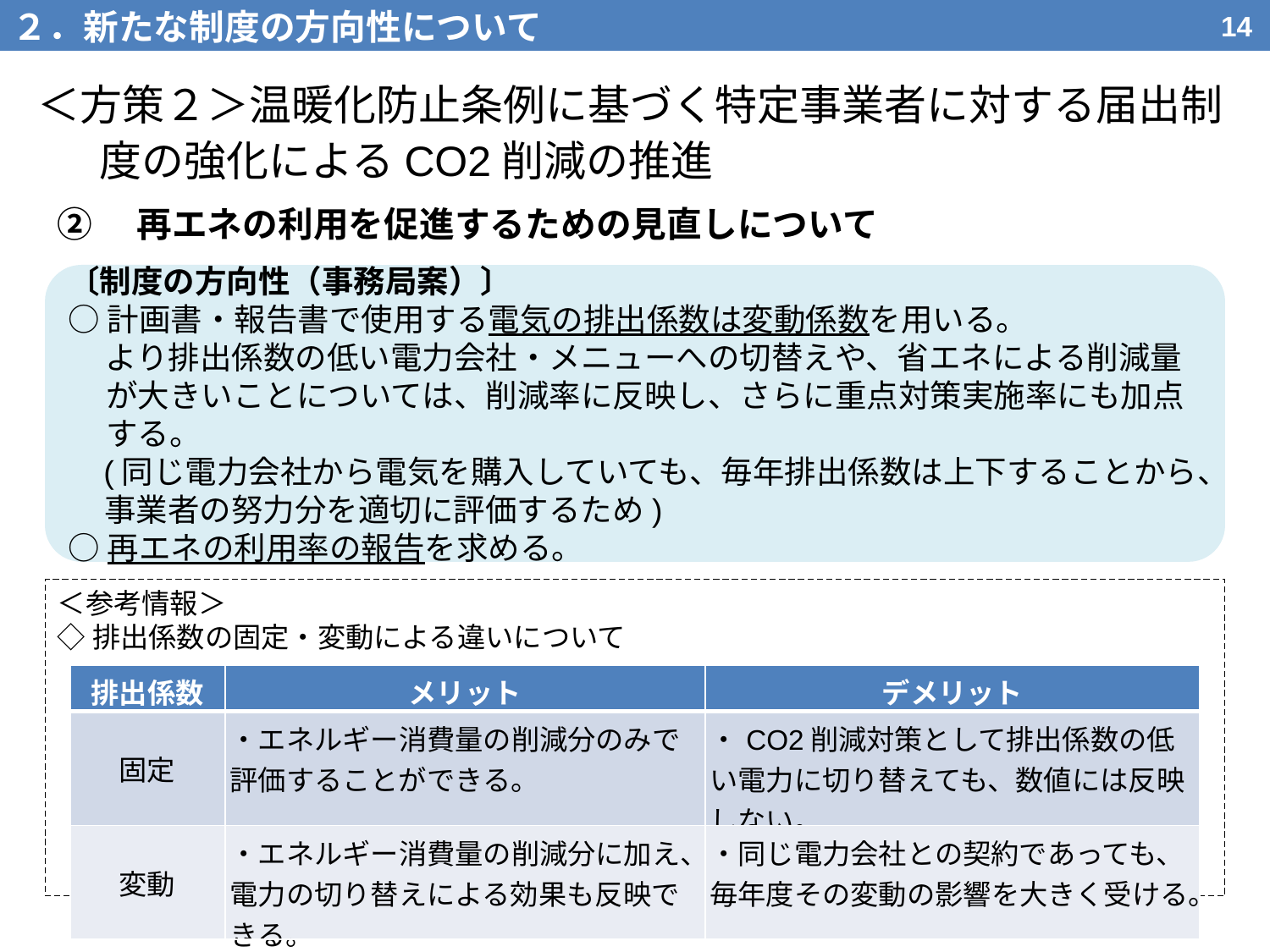

２．新たな制度の方向性について
14
＜方策２＞温暖化防止条例に基づく特定事業者に対する届出制度の強化によるCO2削減の推進
②　再エネの利用を促進するための見直しについて
〔制度の方向性（事務局案）〕
○計画書・報告書で使用する電気の排出係数は変動係数を用いる。
より排出係数の低い電力会社・メニューへの切替えや、省エネによる削減量が大きいことについては、削減率に反映し、さらに重点対策実施率にも加点する。
(同じ電力会社から電気を購入していても、毎年排出係数は上下することから、事業者の努力分を適切に評価するため)
○再エネの利用率の報告を求める。
＜参考情報＞
◇排出係数の固定・変動による違いについて

| 排出係数 | メリット | デメリット |
| --- | --- | --- |
| 固定 | ・エネルギー消費量の削減分のみで評価することができる。 | ・CO2削減対策として排出係数の低い電力に切り替えても、数値には反映しない。 |
| 変動 | ・エネルギー消費量の削減分に加え、電力の切り替えによる効果も反映できる。 | ・同じ電力会社との契約であっても、毎年度その変動の影響を大きく受ける。 |